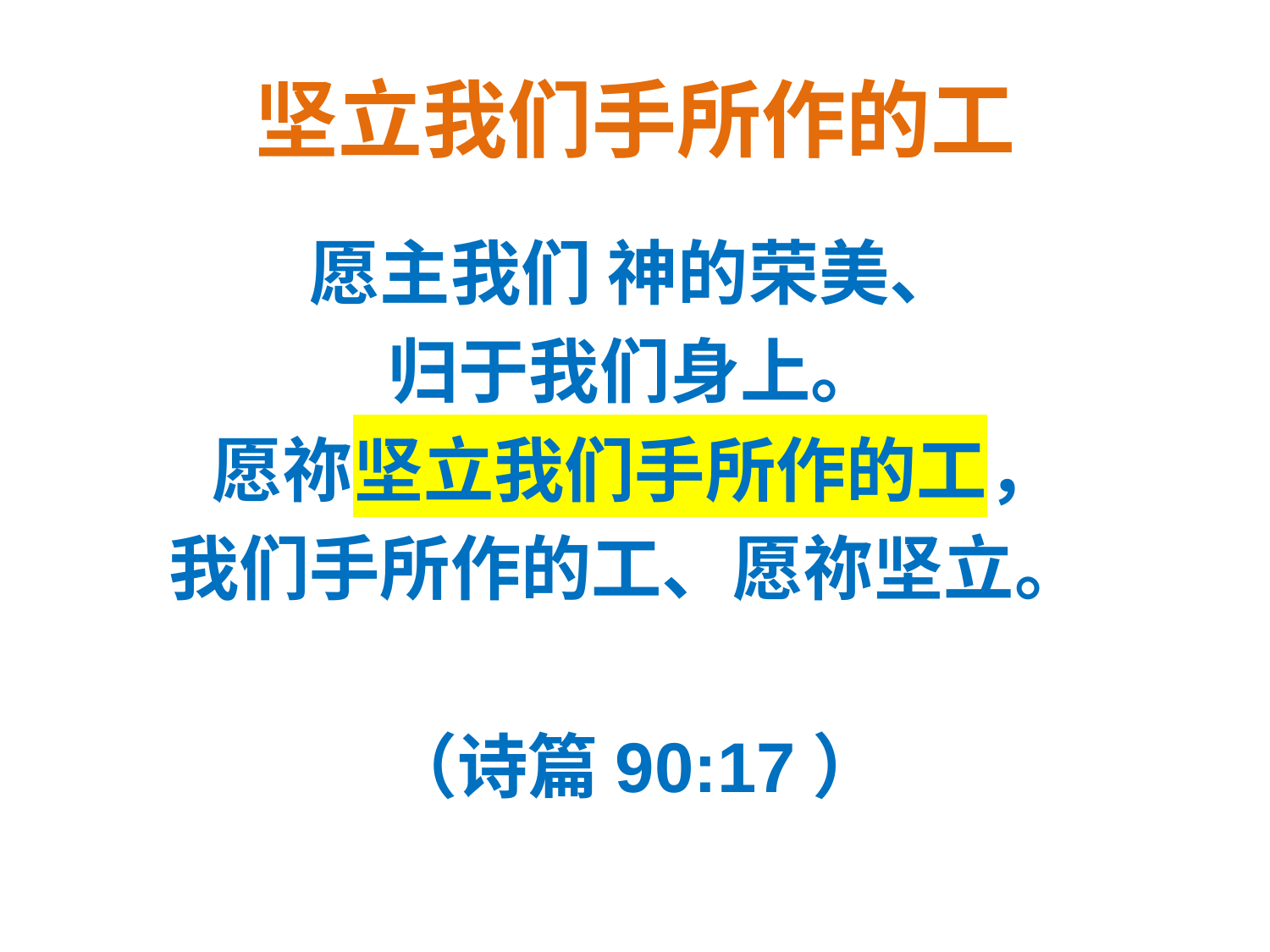

# 坚立我们手所作的工
愿主我们 神的荣美、
归于我们身上。
愿祢坚立我们手所作的工，
我们手所作的工、愿祢坚立。

（诗篇90:17）